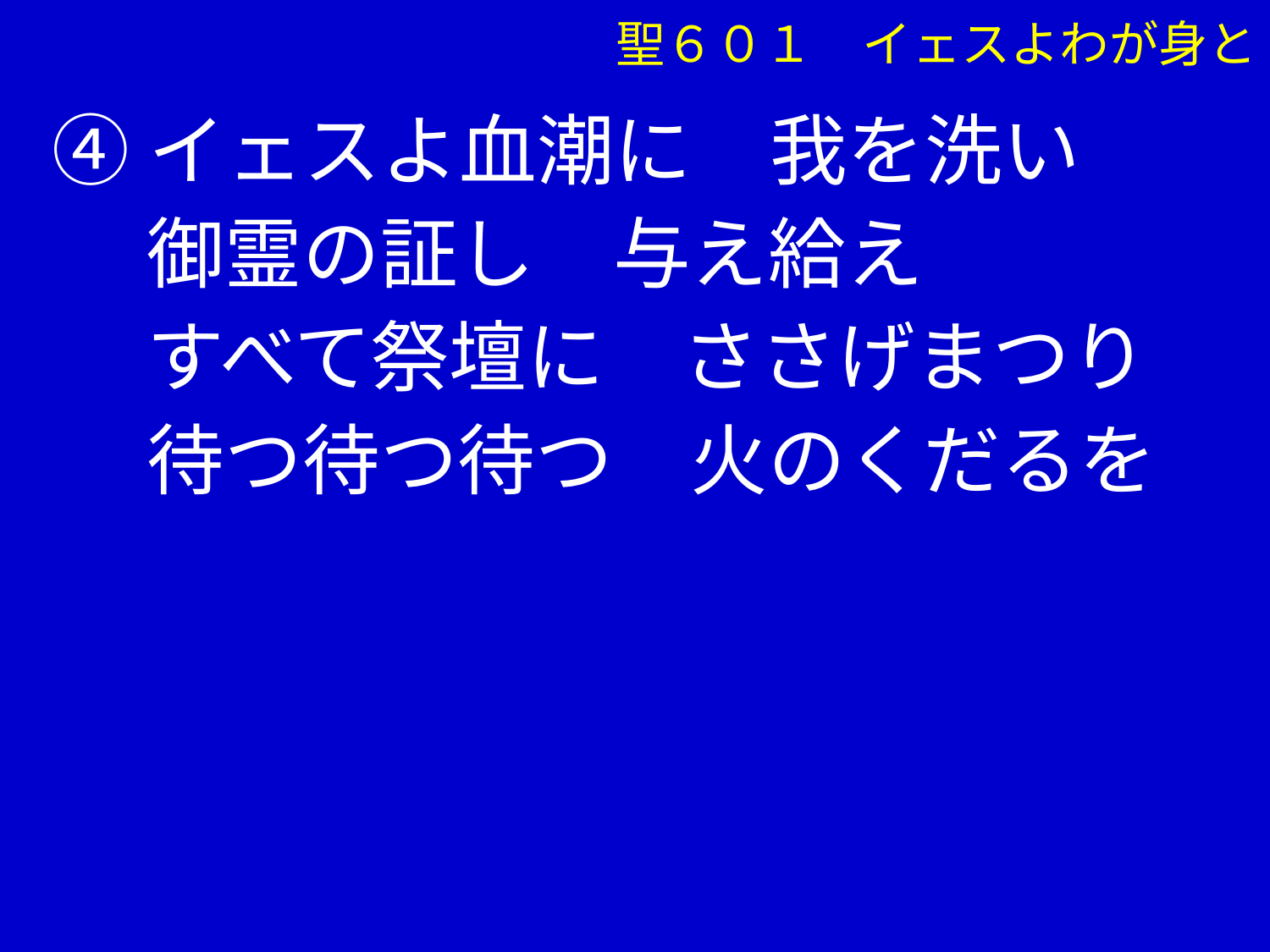

④イェスよ血潮に　我を洗い
　 御霊の証し　与え給え
　 すべて祭壇に　ささげまつり
　 待つ待つ待つ　火のくだるを

聖６０１　イェスよわが身と